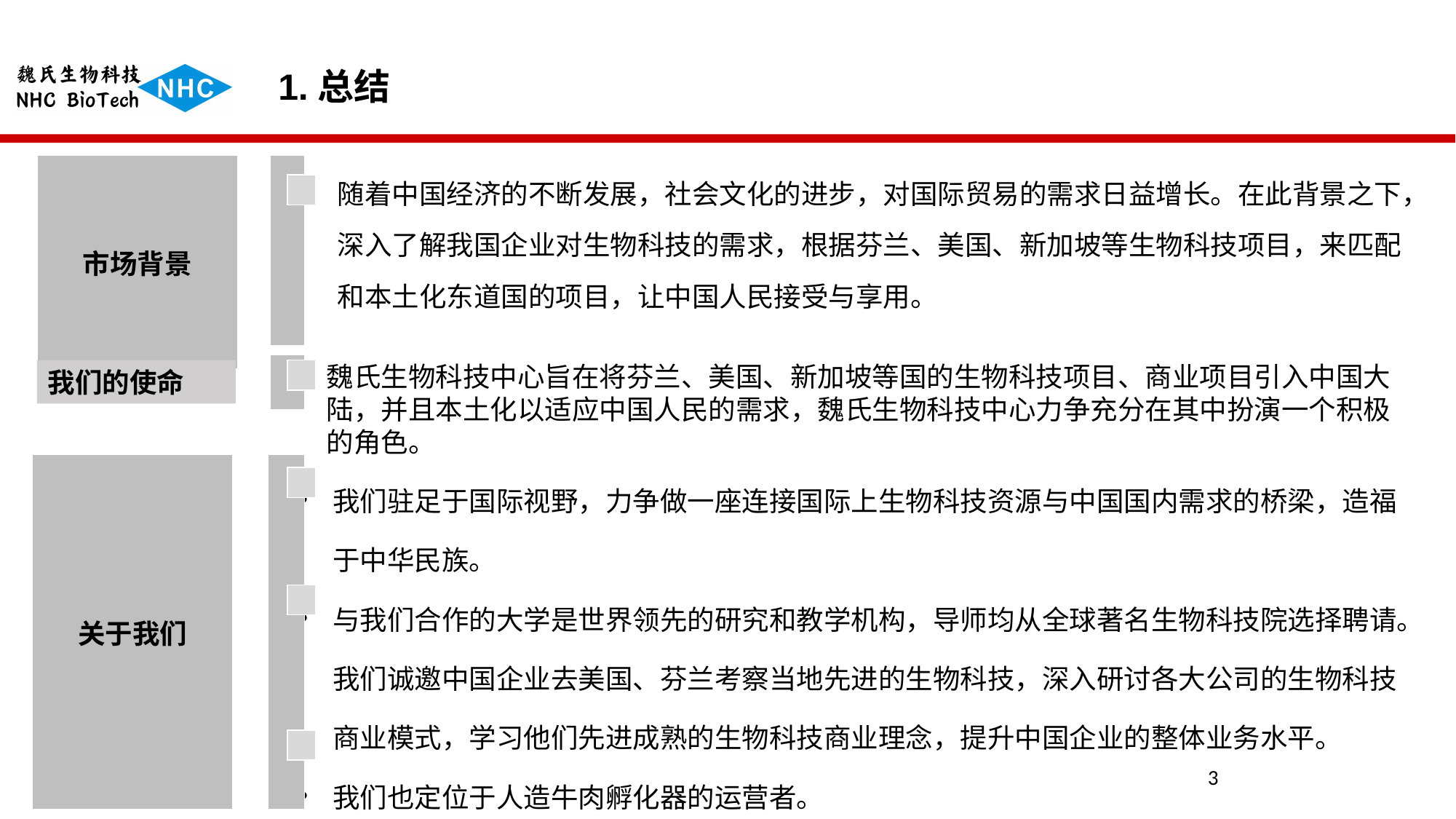

1.总结
| 市场背景 | 随着中国经济的不断发展，社会文化的进步，对国际贸易的需求日益增长。在此背景之下，深入了解我国企业对生物科技的需求，根据芬兰、美国、新加坡等生物科技项目，来匹配和本土化东道国的项目，让中国人民接受与享用。 |
| --- | --- |

魏氏生物科技中心旨在将芬兰、美国、新加坡等国的生物科技项目、商业项目引入中国大陆，并且本土化以适应中国人民的需求，魏氏生物科技中心力争充分在其中扮演一个积极的角色。

我们的使命

| 关于我们 | 我们驻足于国际视野，力争做一座连接国际上生物科技资源与中国国内需求的桥梁，造福于中华民族。 与我们合作的大学是世界领先的研究和教学机构，导师均从全球著名生物科技院选择聘请。我们诚邀中国企业去美国、芬兰考察当地先进的生物科技，深入研讨各大公司的生物科技商业模式，学习他们先进成熟的生物科技商业理念，提升中国企业的整体业务水平。 我们也定位于人造牛肉孵化器的运营者。 |
| --- | --- |

3